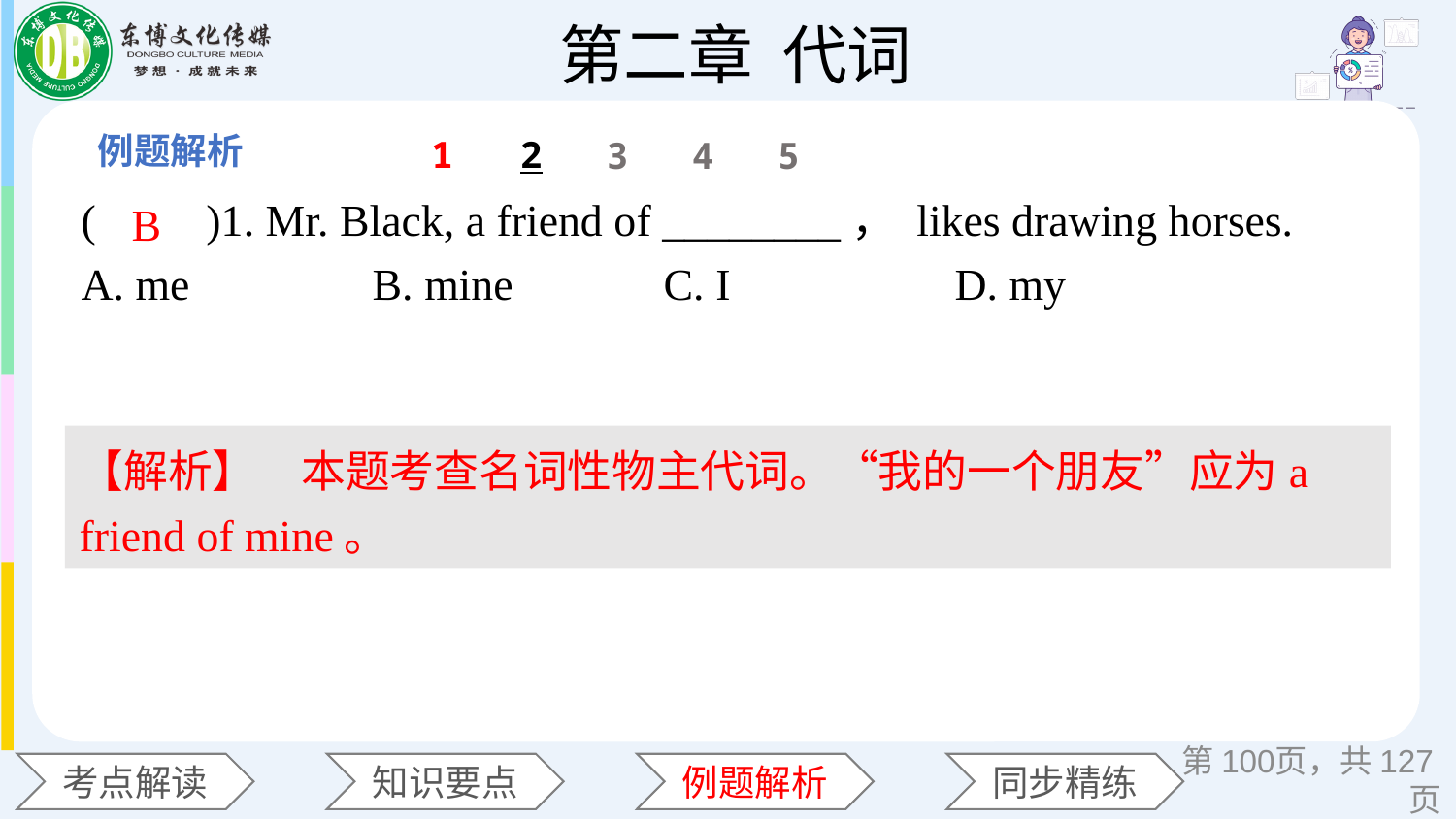

1
2
3
4
5
(　　)1. Mr. Black, a friend of ________， likes drawing horses.
A. me		B. mine		C. I		D. my
B
【解析】　本题考查名词性物主代词。“我的一个朋友”应为a friend of mine。
第100页，共127页